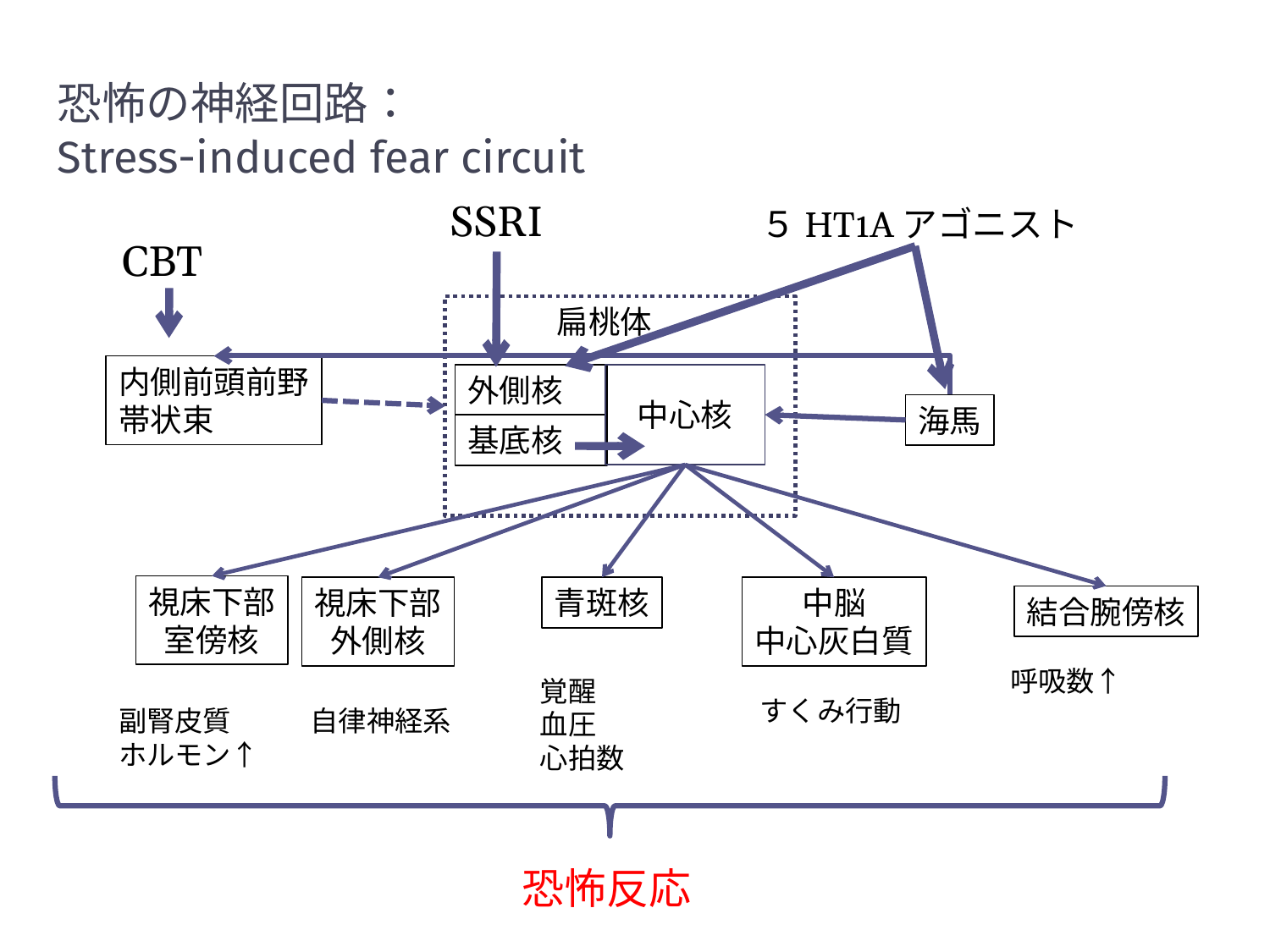

# 恐怖の神経回路： Stress-induced fear circuit
SSRI
５HT1Aアゴニスト
CBT

扁桃体
内側前頭前野
帯状束
外側核
中心核
海馬
基底核
視床下部
室傍核
視床下部
外側核
青斑核
中脳
中心灰白質
結合腕傍核
呼吸数↑
覚醒
血圧
心拍数
すくみ行動
副腎皮質
ホルモン↑
自律神経系
恐怖反応